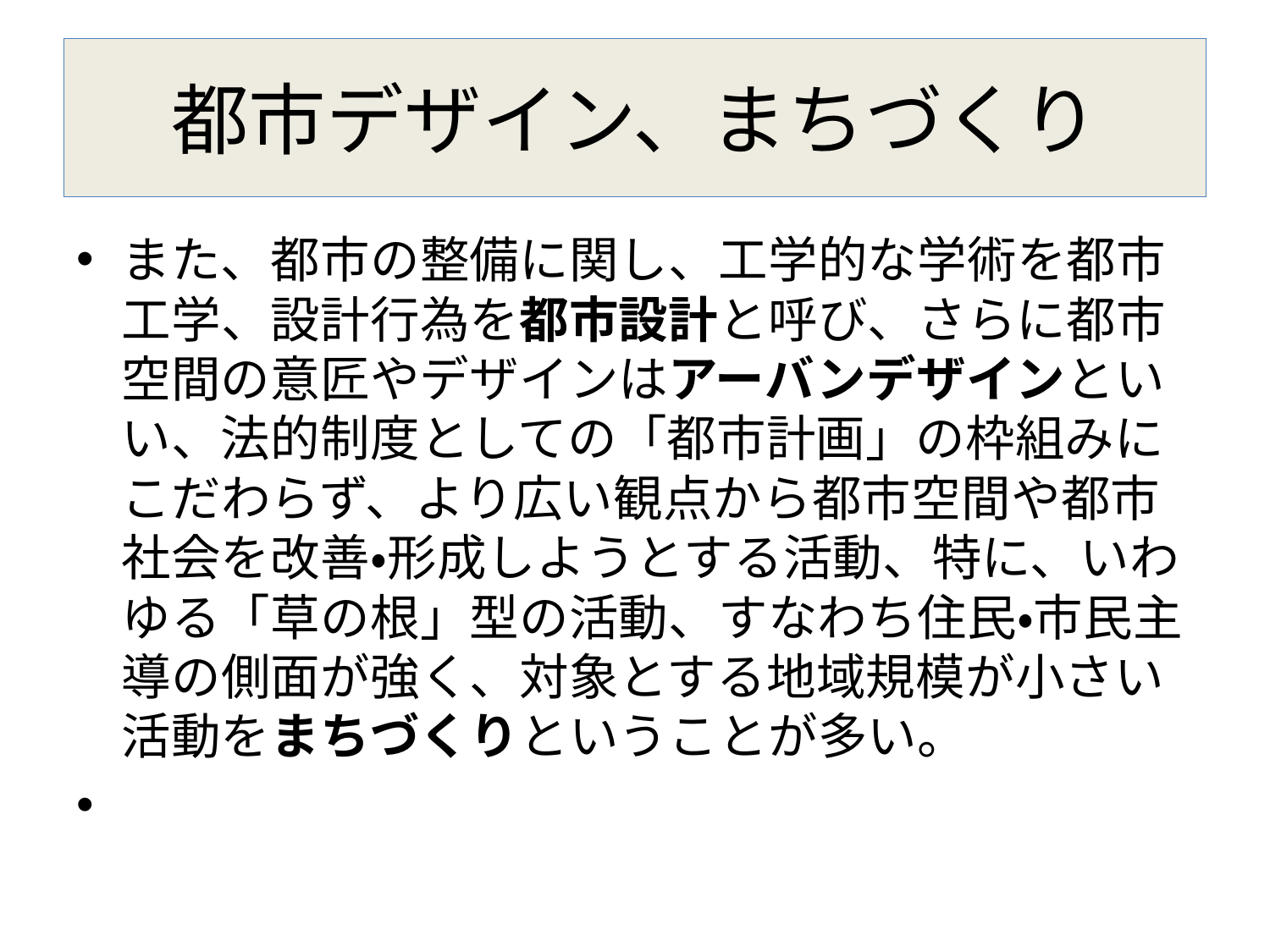

# 都市デザイン、まちづくり
また、都市の整備に関し、工学的な学術を都市工学、設計行為を都市設計と呼び、さらに都市空間の意匠やデザインはアーバンデザインといい、法的制度としての「都市計画」の枠組みにこだわらず、より広い観点から都市空間や都市社会を改善・形成しようとする活動、特に、いわゆる「草の根」型の活動、すなわち住民・市民主導の側面が強く、対象とする地域規模が小さい活動をまちづくりということが多い。